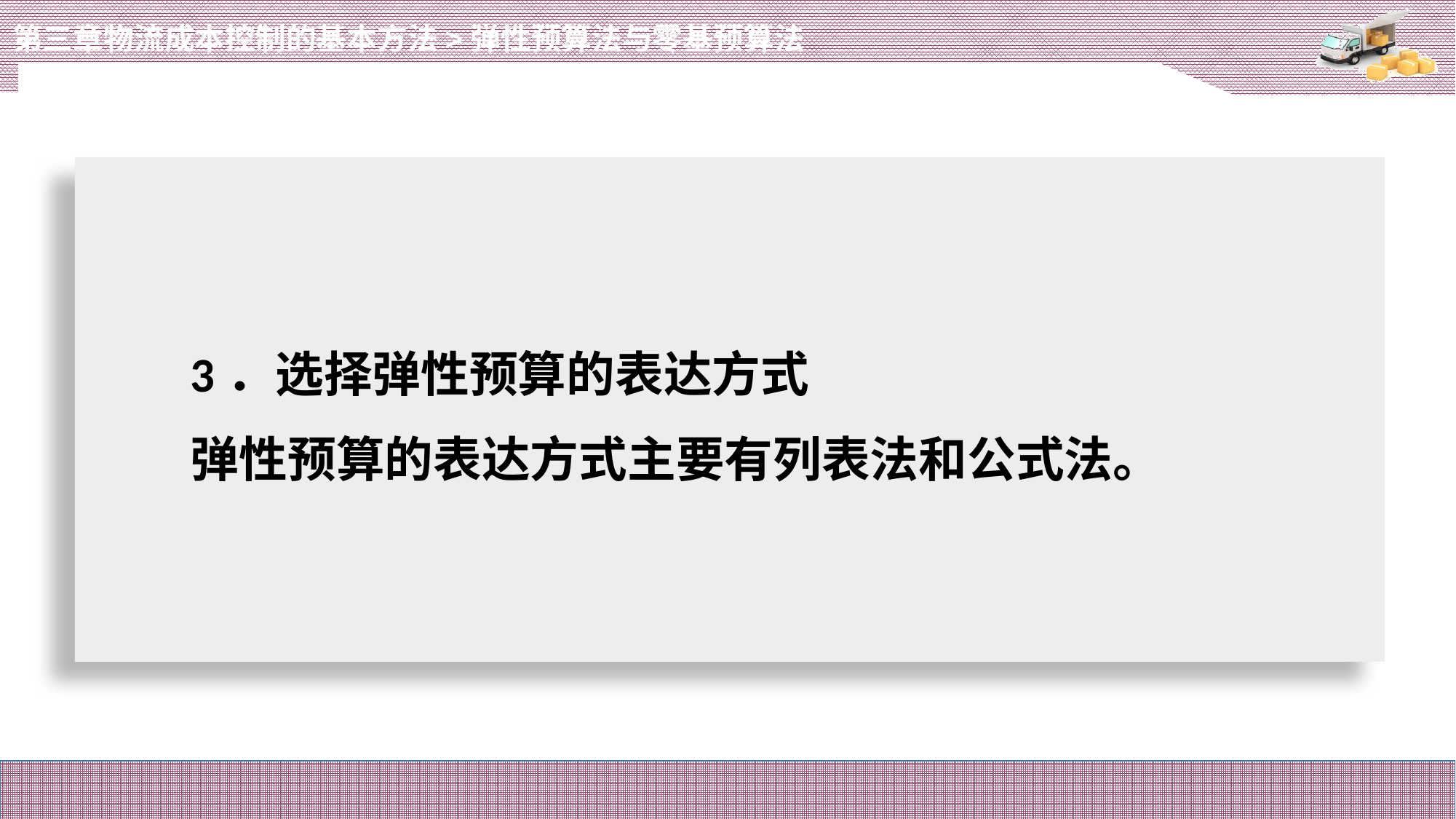

第三章物流成本控制的基本方法>弹性预算法与零基预算法
# 3．选择弹性预算的表达方式
弹性预算的表达方式主要有列表法和公式法。